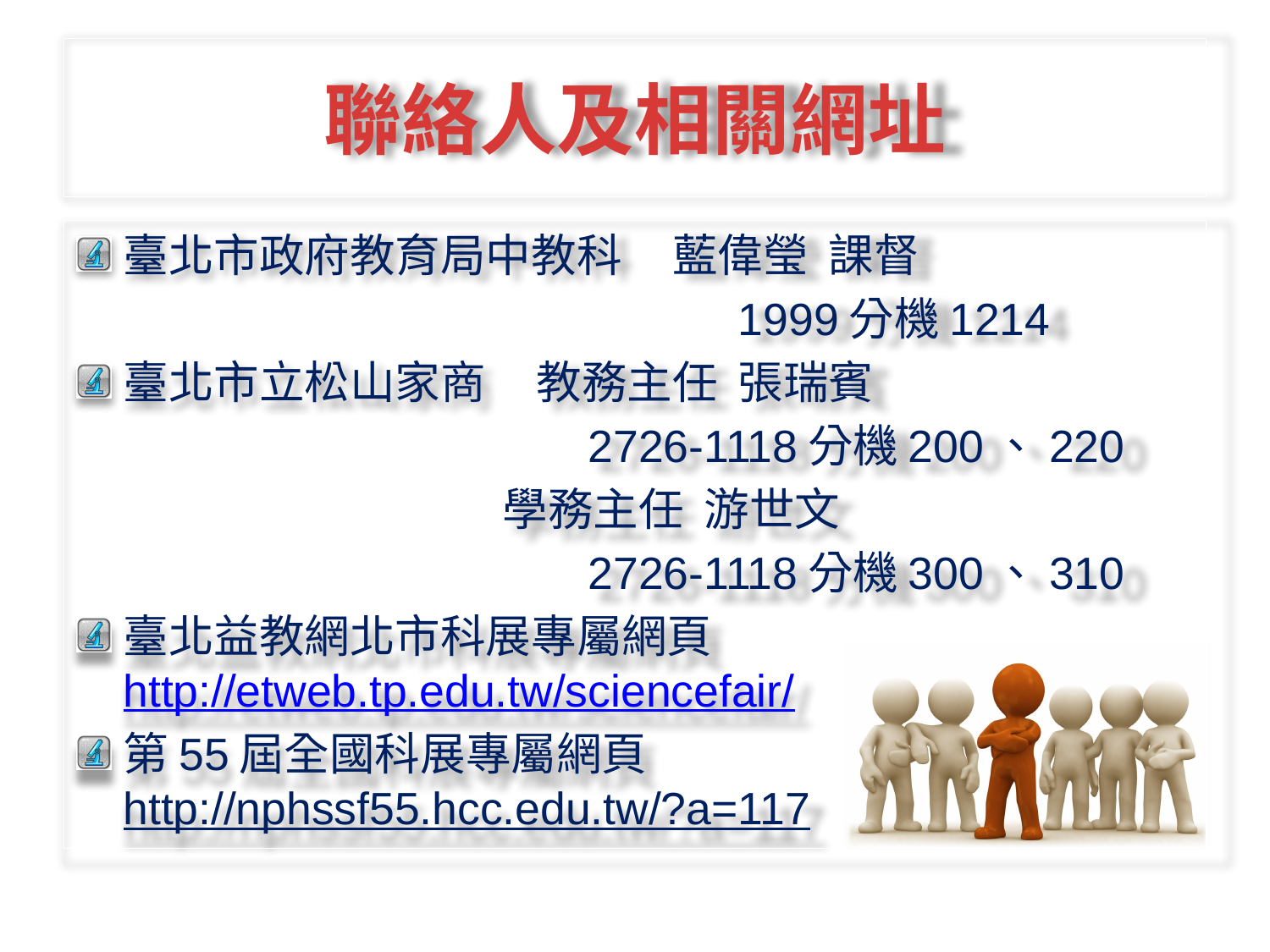

# 聯絡人及相關網址
臺北市政府教育局中教科     藍偉瑩  課督
                                                     1999分機1214
臺北市立松山家商     教務主任  張瑞賓
                                         2726-1118分機200、220
                                         學務主任  游世文
                                         2726-1118分機300、310
臺北益教網北市科展專屬網頁 http://etweb.tp.edu.tw/sciencefair/
第55屆全國科展專屬網頁 http://nphssf55.hcc.edu.tw/?a=117